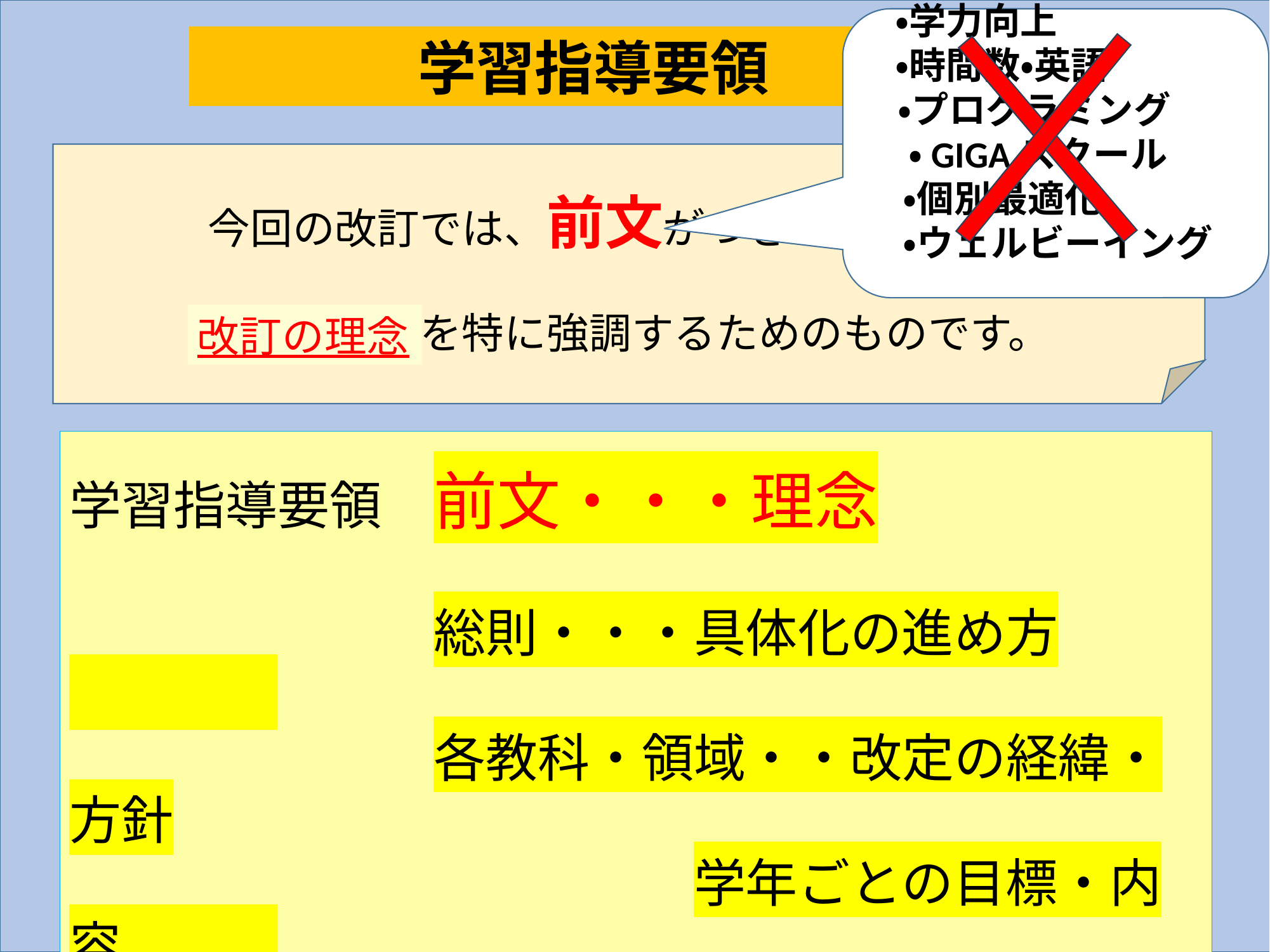

・学力向上
　・時間数・英語
　・プログラミング
    ・GIGAスクール
　・個別最適化
　・ウェルビーイング

学習指導要領

今回の改訂では、前文がつきました。

改訂の理念を特に強調するためのものです。
改訂の理念

学習指導要領　前文・・・理念

　　　　　　　総則・・・具体化の進め方

　　　　　　　各教科・領域・・改定の経緯・方針
　　　　　　　　　　　　学年ごとの目標・内容